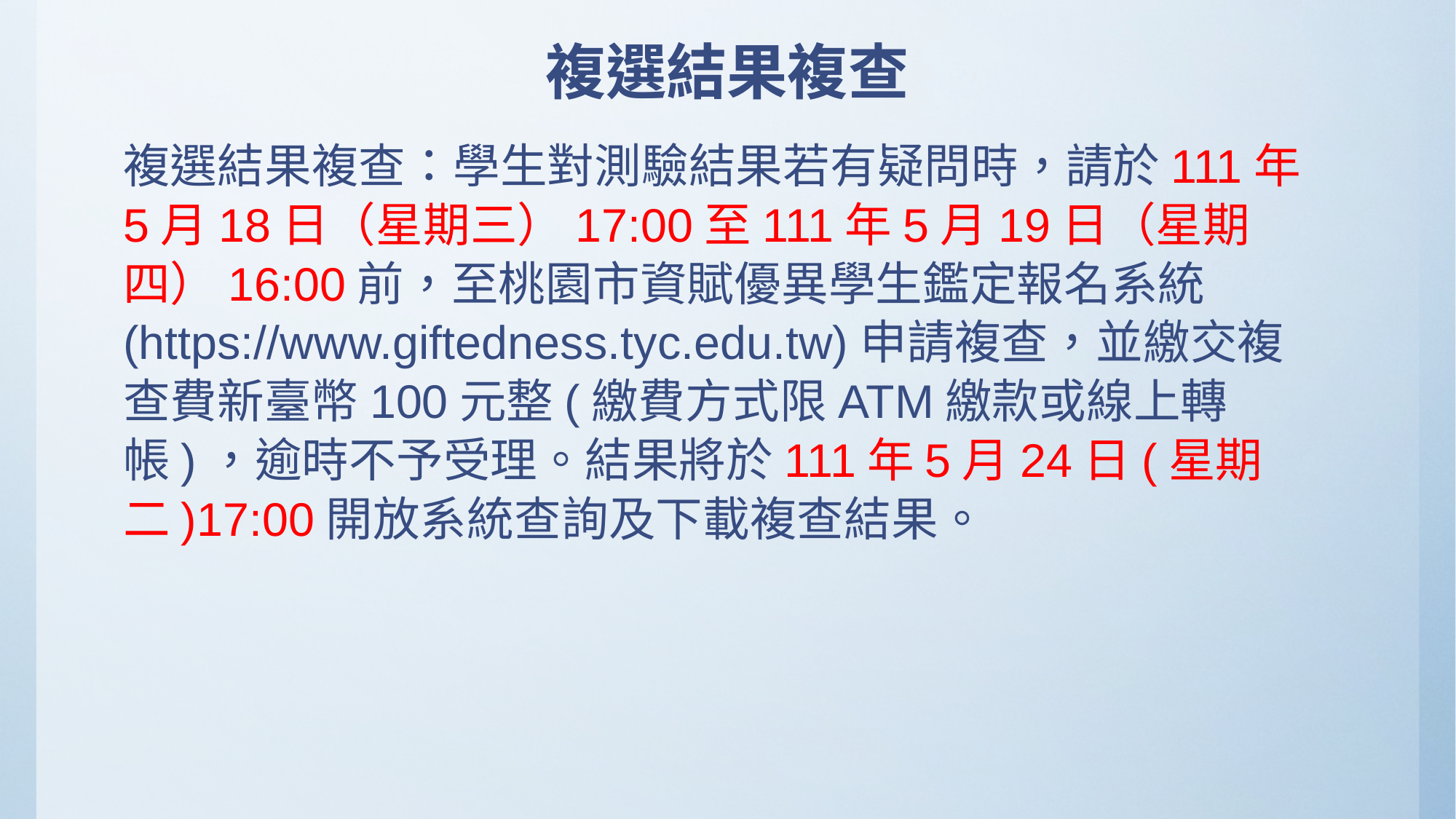

# 複選結果複查
複選結果複查：學生對測驗結果若有疑問時，請於111年5月18日（星期三）17:00至111年5月19日（星期四）16:00前，至桃園市資賦優異學生鑑定報名系統(https://www.giftedness.tyc.edu.tw)申請複查，並繳交複查費新臺幣100元整(繳費方式限ATM繳款或線上轉帳)，逾時不予受理。結果將於111年5月24日(星期二)17:00開放系統查詢及下載複查結果。